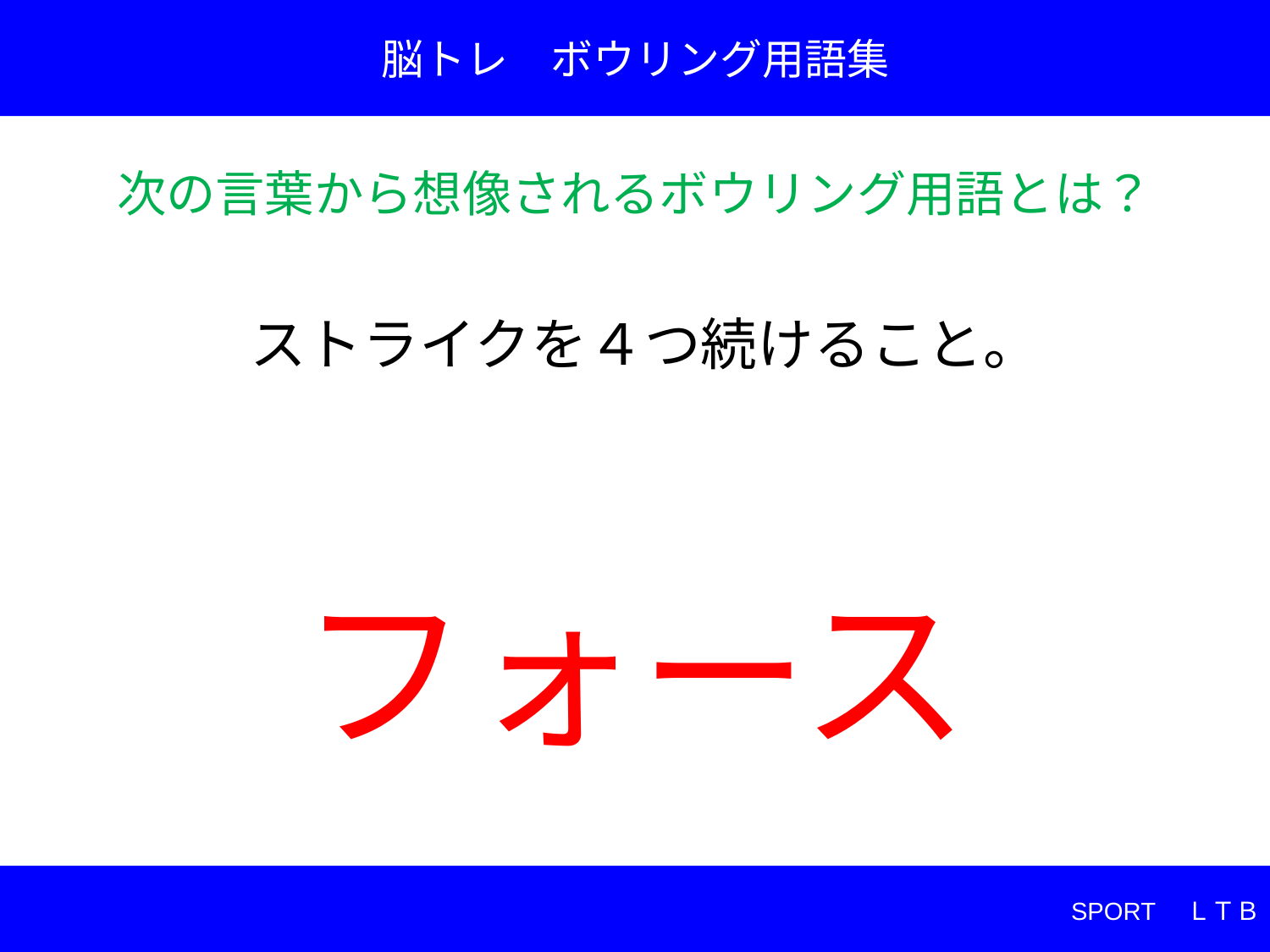

脳トレ　ボウリング用語集
次の言葉から想像されるボウリング用語とは？
ストライクを４つ続けること。
# フォース
SPORT　ＬＴＢ